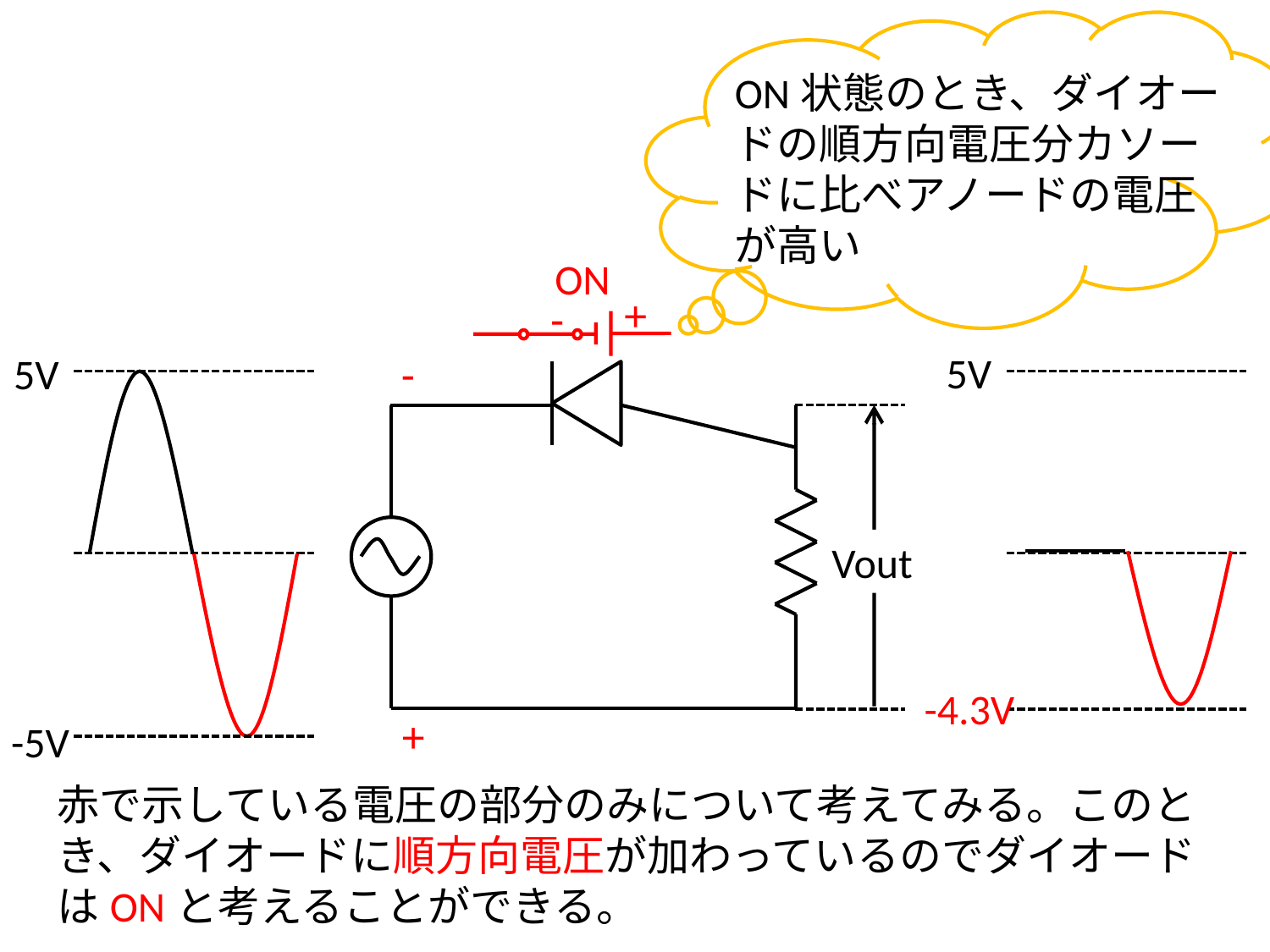

ON状態のとき、ダイオードの順方向電圧分カソードに比べアノードの電圧が高い

ON
+
-

5V
5V
-

Vout

-4.3V
+
-5V
赤で示している電圧の部分のみについて考えてみる。このとき、ダイオードに順方向電圧が加わっているのでダイオードはONと考えることができる。